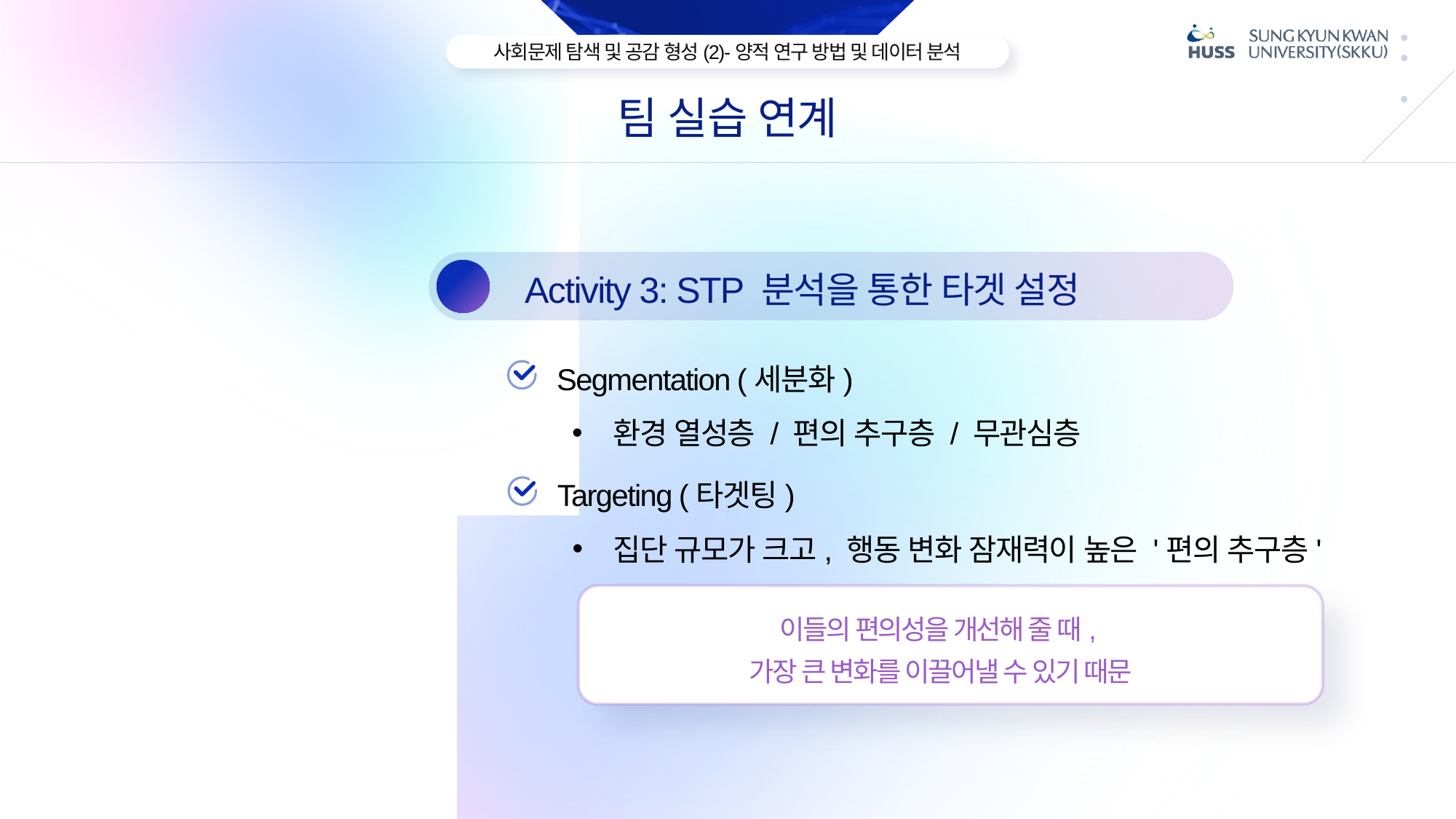

팀 실습 연계
Activity 3: STP 분석을 통한 타겟 설정
3
Segmentation (세분화)

환경 열성층 / 편의 추구층 / 무관심층
Targeting (타겟팅)

집단 규모가 크고, 행동 변화 잠재력이 높은 '편의 추구층'

이들의 편의성을 개선해 줄 때,
가장 큰 변화를 이끌어낼 수 있기 때문